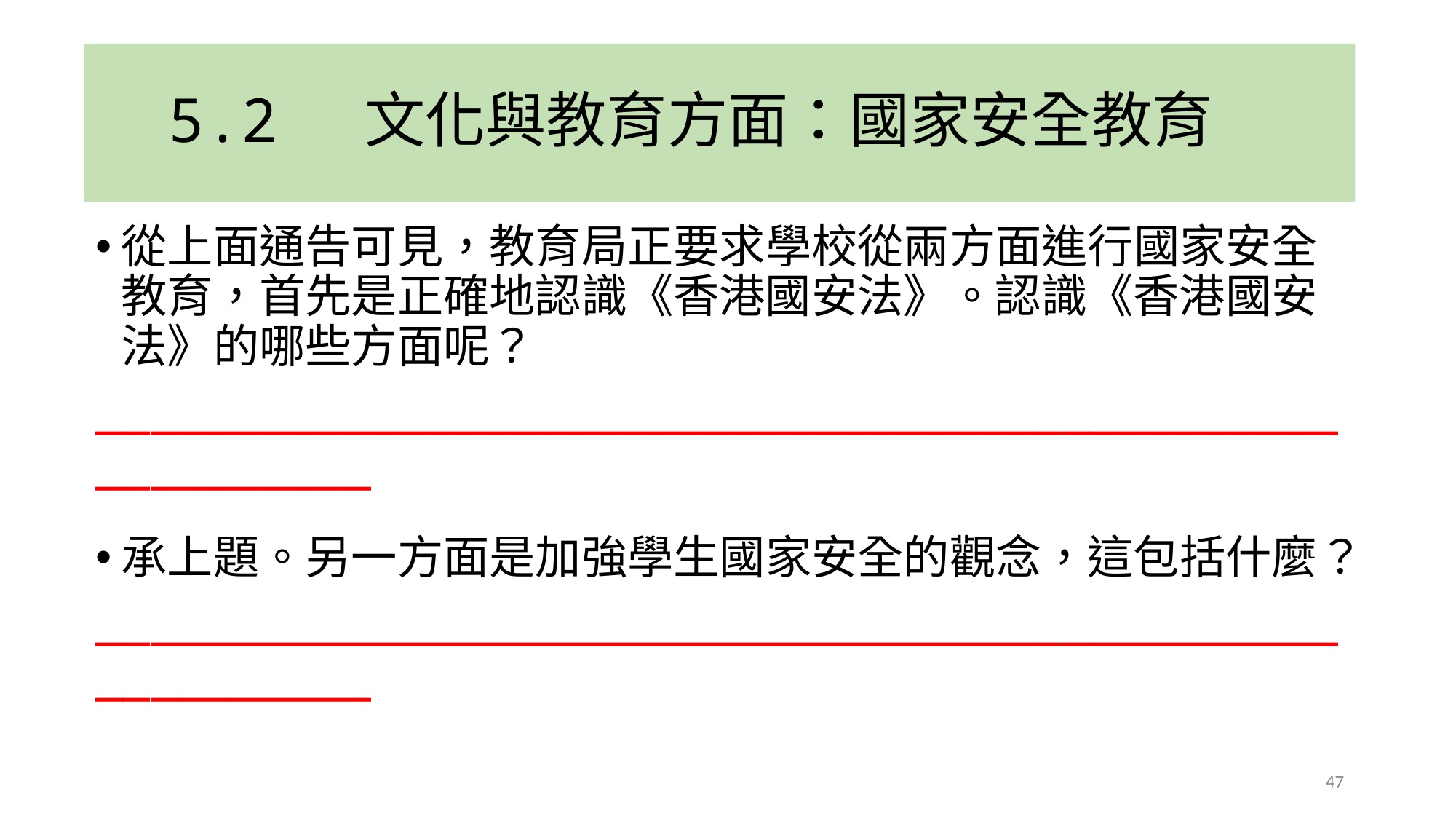

# 5.2  文化與教育方面：國家安全教育
從上面通告可見，教育局正要求學校從兩方面進行國家安全教育，首先是正確地認識《香港國安法》。認識《香港國安法》的哪些方面呢？
_______________________________________________________

承上題。另一方面是加強學生國家安全的觀念，這包括什麼？
_______________________________________________________

47